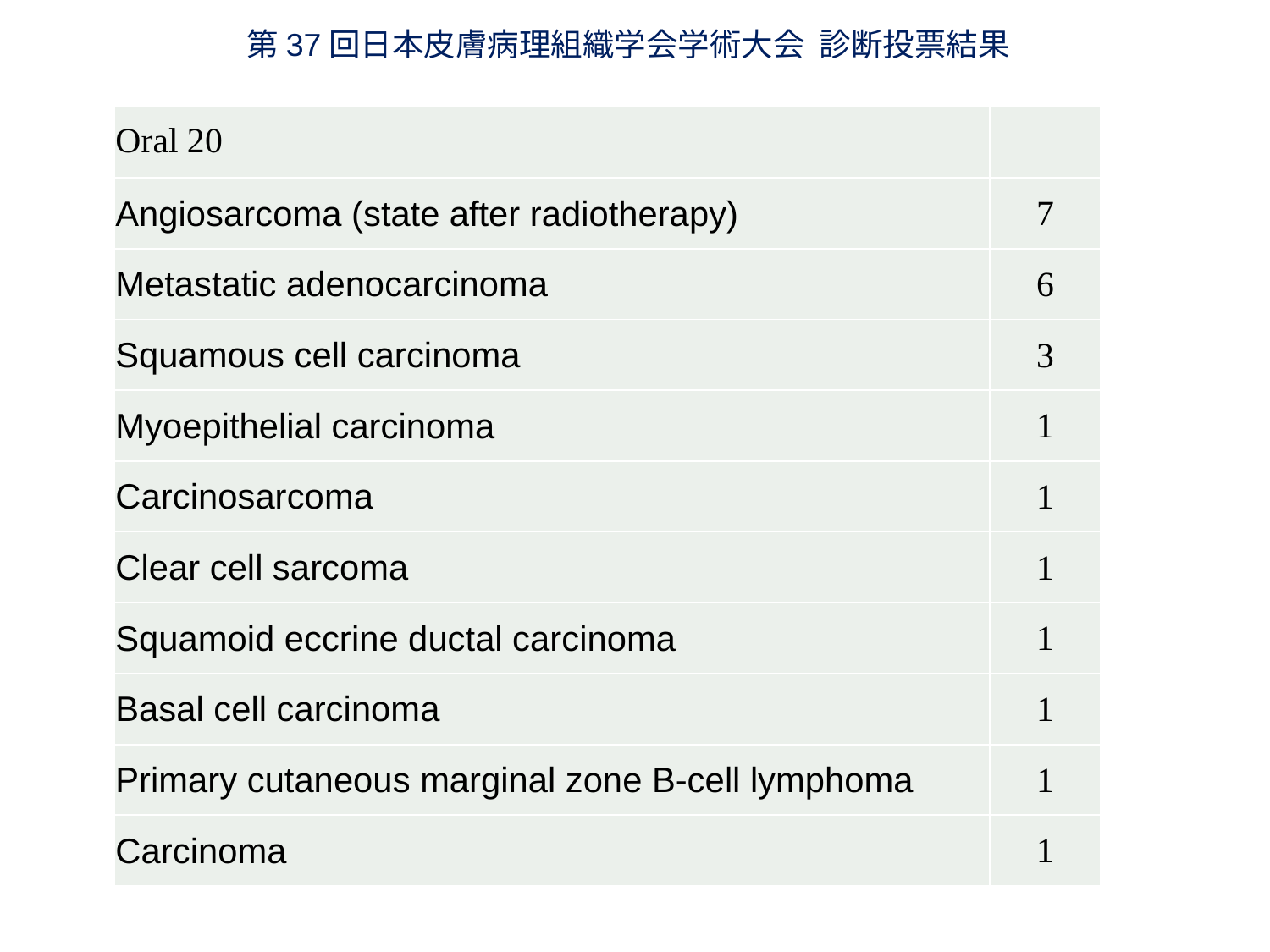

第37回日本皮膚病理組織学会学術大会  診断投票結果
| Oral 20 |  |
| --- | --- |
| Angiosarcoma (state after radiotherapy) | 7 |
| Metastatic adenocarcinoma | 6 |
| Squamous cell carcinoma | 3 |
| Myoepithelial carcinoma | 1 |
| Carcinosarcoma | 1 |
| Clear cell sarcoma | 1 |
| Squamoid eccrine ductal carcinoma | 1 |
| Basal cell carcinoma | 1 |
| Primary cutaneous marginal zone B-cell lymphoma | 1 |
| Carcinoma | 1 |